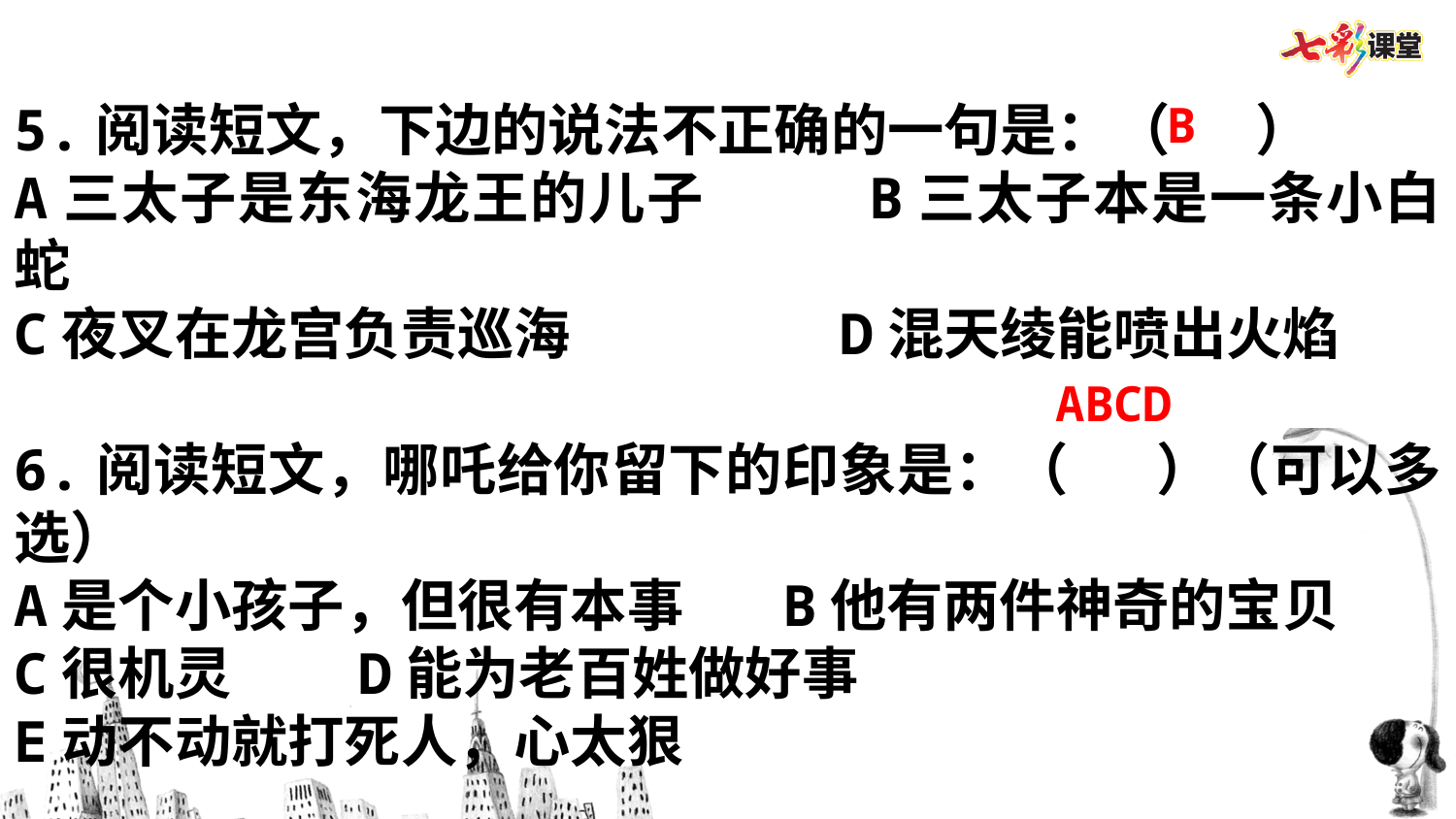

5.阅读短文，下边的说法不正确的一句是：（   ）
A三太子是东海龙王的儿子     B三太子本是一条小白蛇
C夜叉在龙宫负责巡海         D混天绫能喷出火焰

6.阅读短文，哪吒给你留下的印象是：（   ）（可以多选）
A是个小孩子，但很有本事   B他有两件神奇的宝贝
C很机灵    D能为老百姓做好事
E动不动就打死人，心太狠
B
ABCD